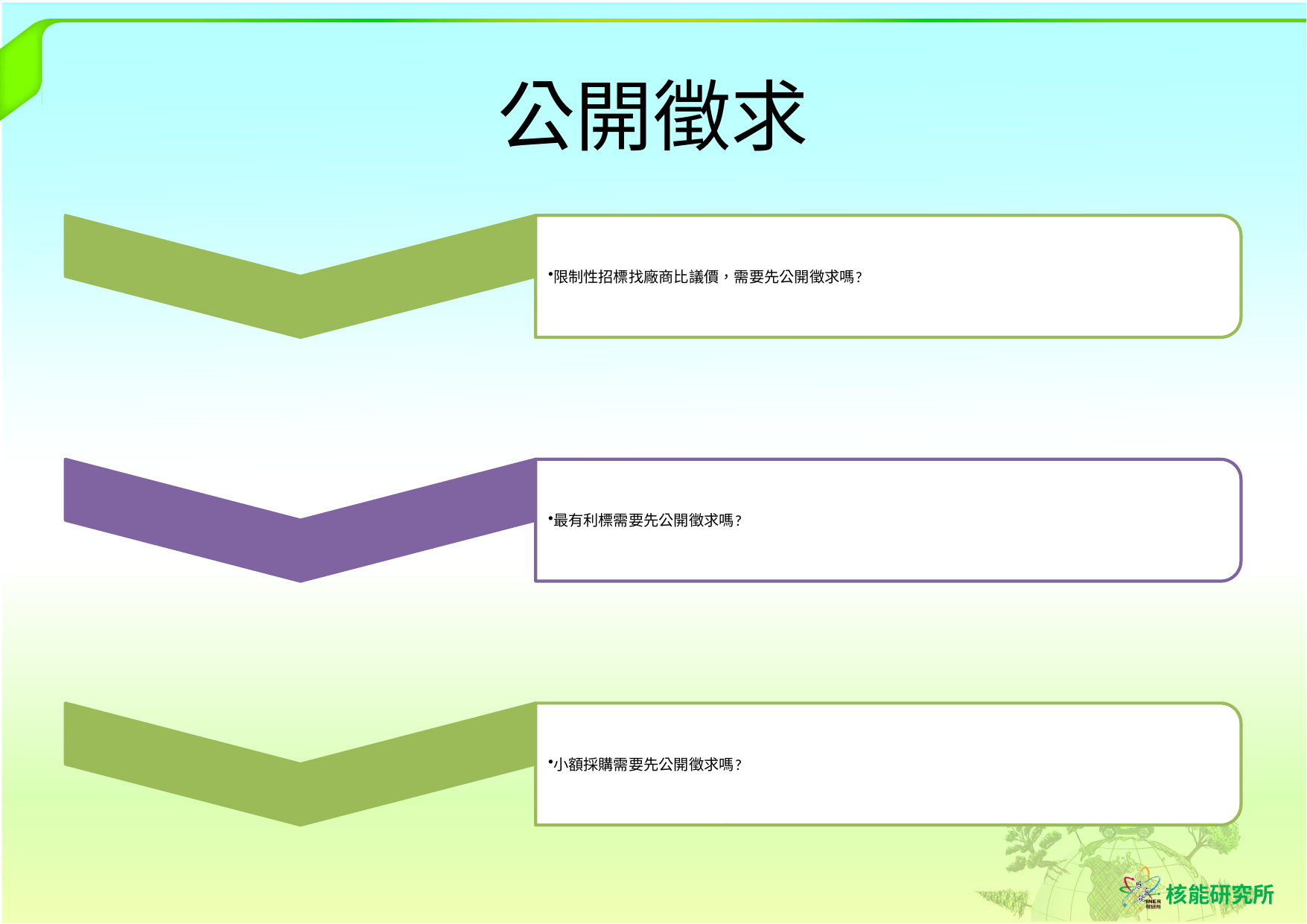

# 公開徵求
限制性招標找廠商比議價，需要先公開徵求嗎?
最有利標需要先公開徵求嗎?
小額採購需要先公開徵求嗎?